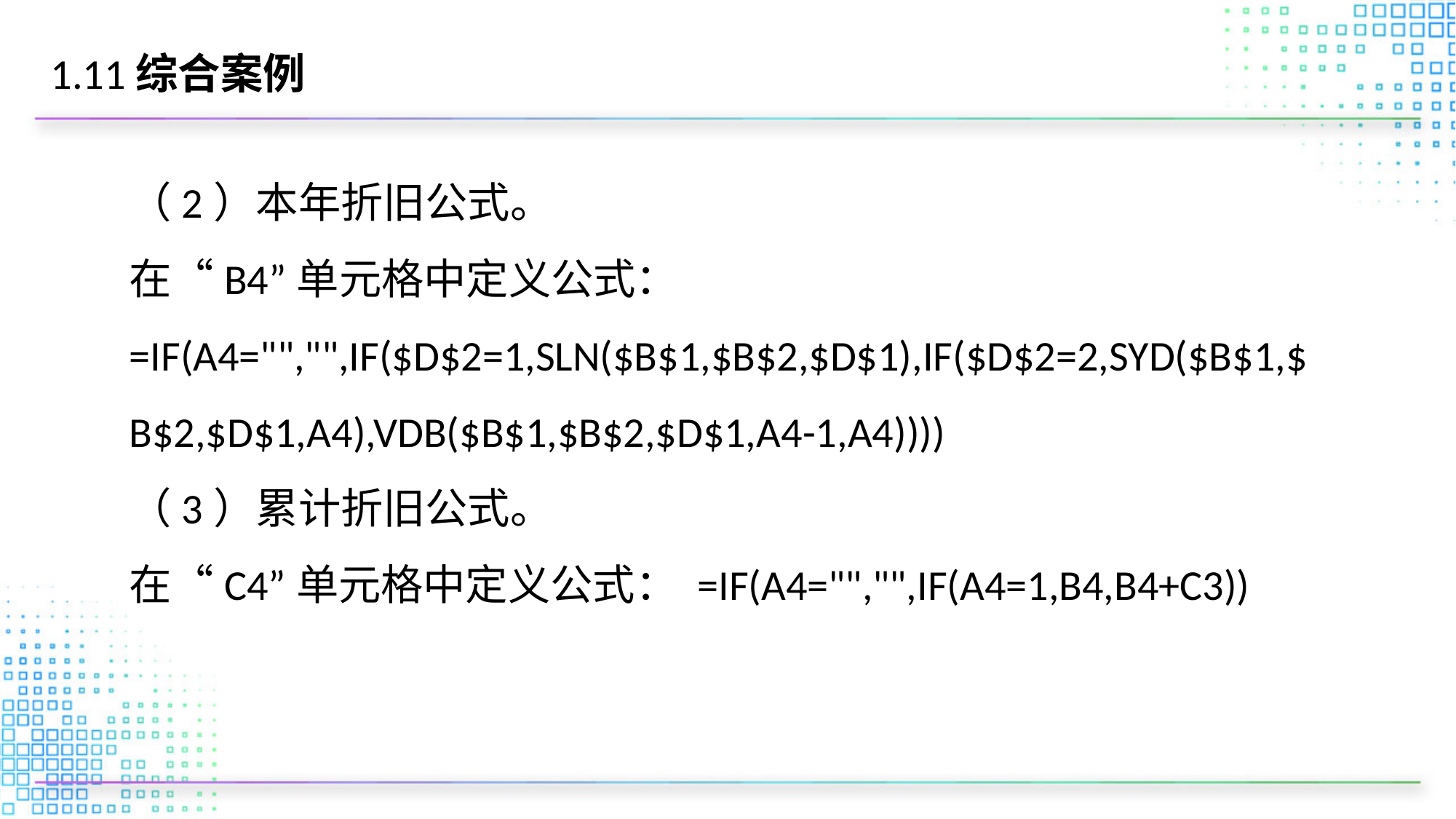

# 1.11综合案例
（2）本年折旧公式。
在“B4”单元格中定义公式：=IF(A4="","",IF($D$2=1,SLN($B$1,$B$2,$D$1),IF($D$2=2,SYD($B$1,$B$2,$D$1,A4),VDB($B$1,$B$2,$D$1,A4-1,A4))))
（3）累计折旧公式。
在“C4”单元格中定义公式： =IF(A4="","",IF(A4=1,B4,B4+C3))